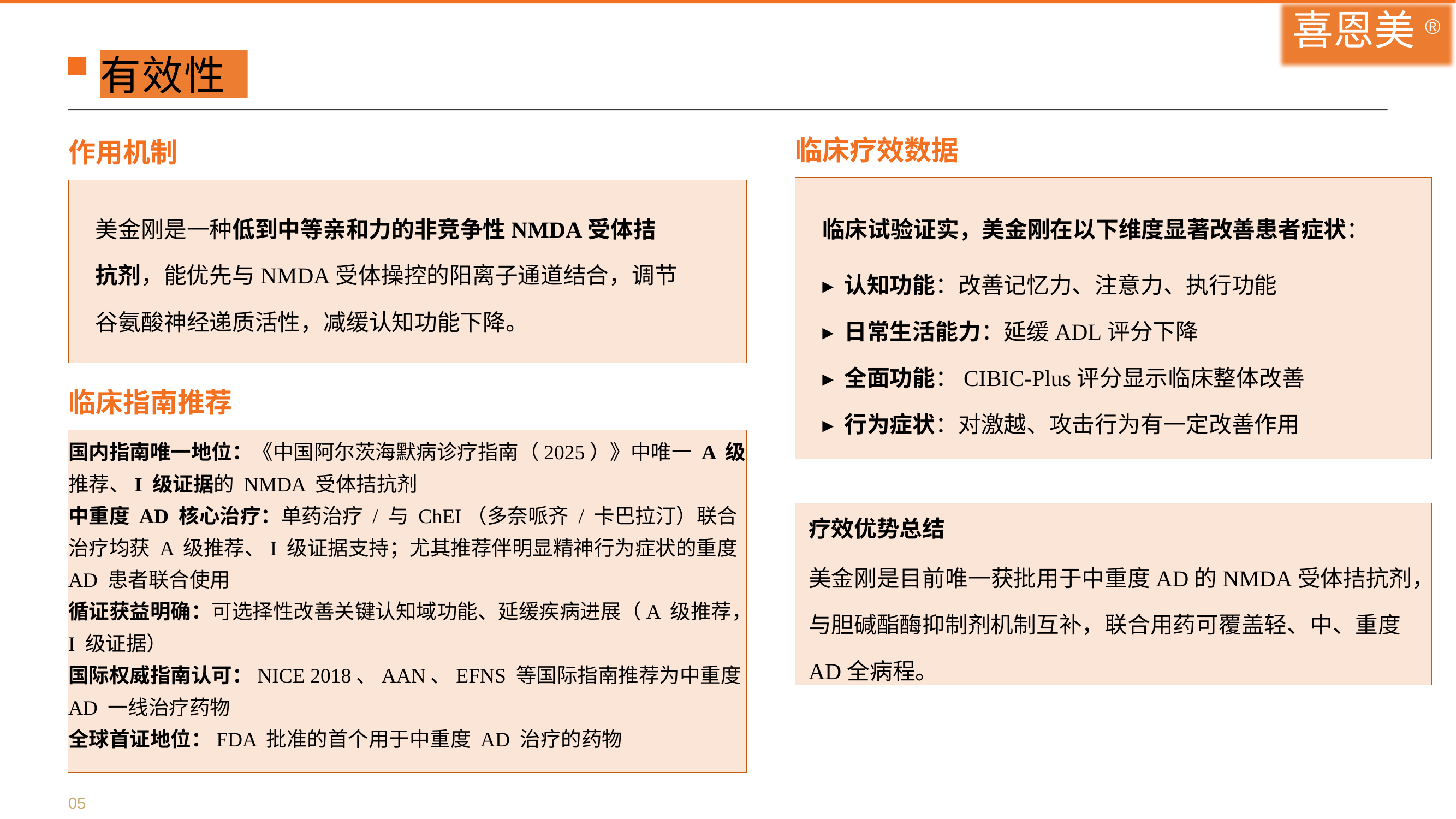

喜恩美®
有效性

临床疗效数据
作用机制

美金刚是一种低到中等亲和力的非竞争性NMDA受体拮抗剂，能优先与NMDA受体操控的阳离子通道结合，调节谷氨酸神经递质活性，减缓认知功能下降。
临床试验证实，美金刚在以下维度显著改善患者症状：
▸ 认知功能：改善记忆力、注意力、执行功能
▸ 日常生活能力：延缓ADL评分下降
▸ 全面功能：CIBIC-Plus评分显示临床整体改善
▸ 行为症状：对激越、攻击行为有一定改善作用
临床指南推荐

国内指南唯一地位：《中国阿尔茨海默病诊疗指南（2025）》中唯一 A 级推荐、I 级证据的 NMDA 受体拮抗剂
中重度 AD 核心治疗：单药治疗 / 与 ChEI（多奈哌齐 / 卡巴拉汀）联合治疗均获 A 级推荐、I 级证据支持；尤其推荐伴明显精神行为症状的重度 AD 患者联合使用
循证获益明确：可选择性改善关键认知域功能、延缓疾病进展（A 级推荐，I 级证据）
国际权威指南认可：NICE 2018、AAN、EFNS 等国际指南推荐为中重度 AD 一线治疗药物
全球首证地位：FDA 批准的首个用于中重度 AD 治疗的药物

疗效优势总结
美金刚是目前唯一获批用于中重度AD的NMDA受体拮抗剂，与胆碱酯酶抑制剂机制互补，联合用药可覆盖轻、中、重度AD全病程。
05